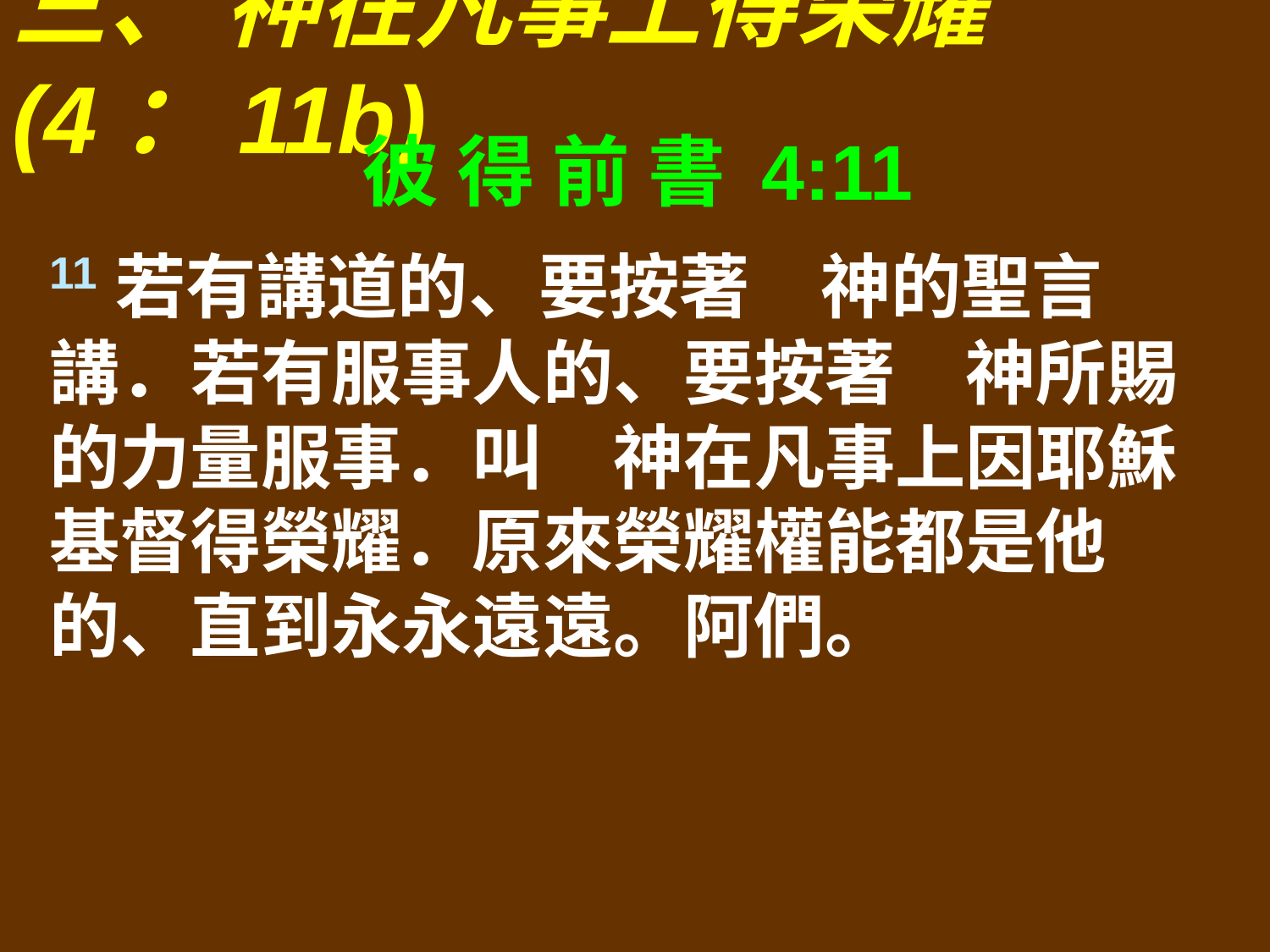

三、 神在凡事上得荣耀 (4：11b)
彼 得 前 書 4:11
11若有講道的、要按著　神的聖言講．若有服事人的、要按著　神所賜的力量服事．叫　神在凡事上因耶穌基督得榮耀．原來榮耀權能都是他的、直到永永遠遠。阿們。